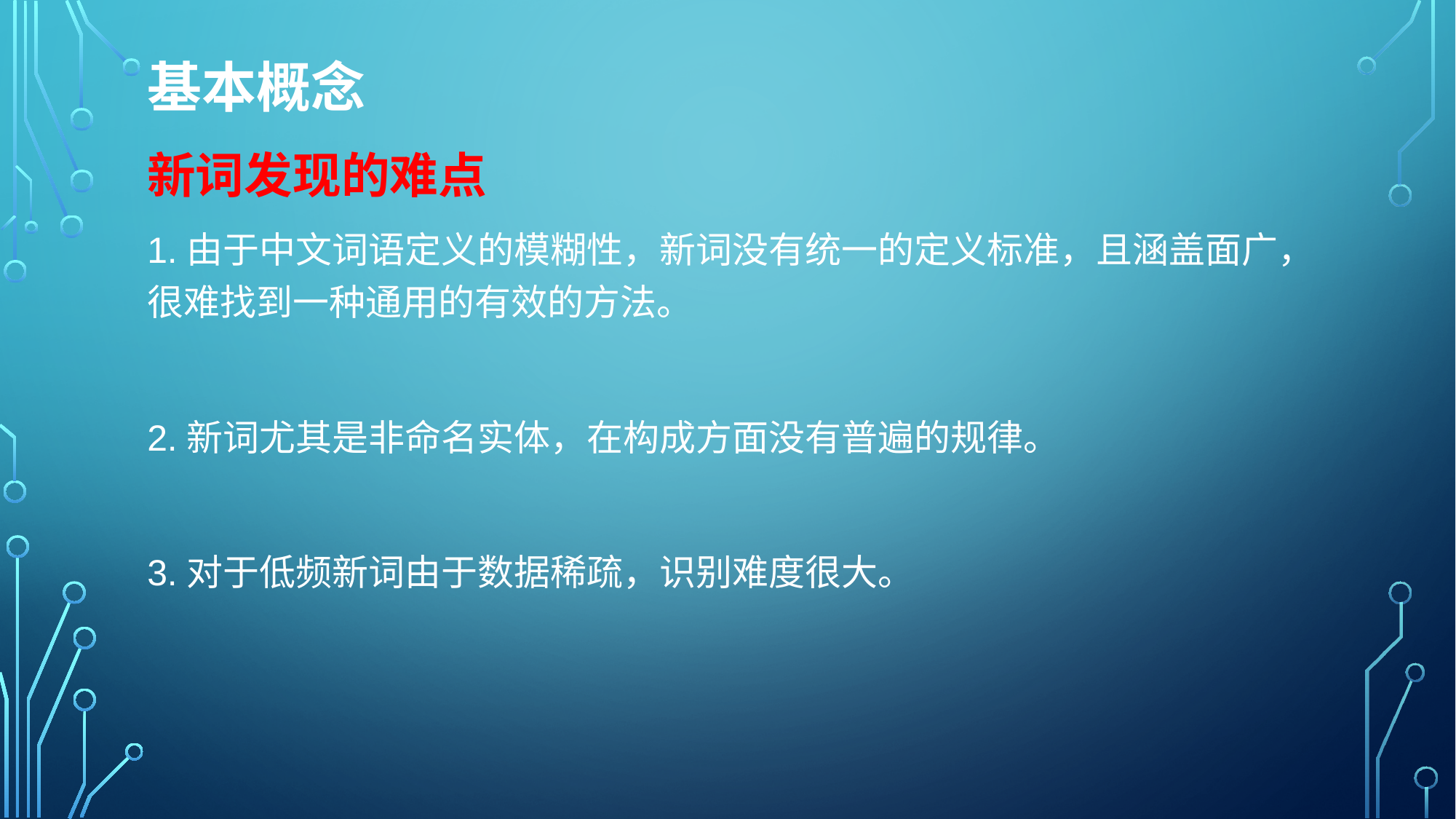

# 基本概念
新词发现的难点
1.由于中文词语定义的模糊性，新词没有统一的定义标准，且涵盖面广，很难找到一种通用的有效的方法。

2.新词尤其是非命名实体，在构成方面没有普遍的规律。

3.对于低频新词由于数据稀疏，识别难度很大。